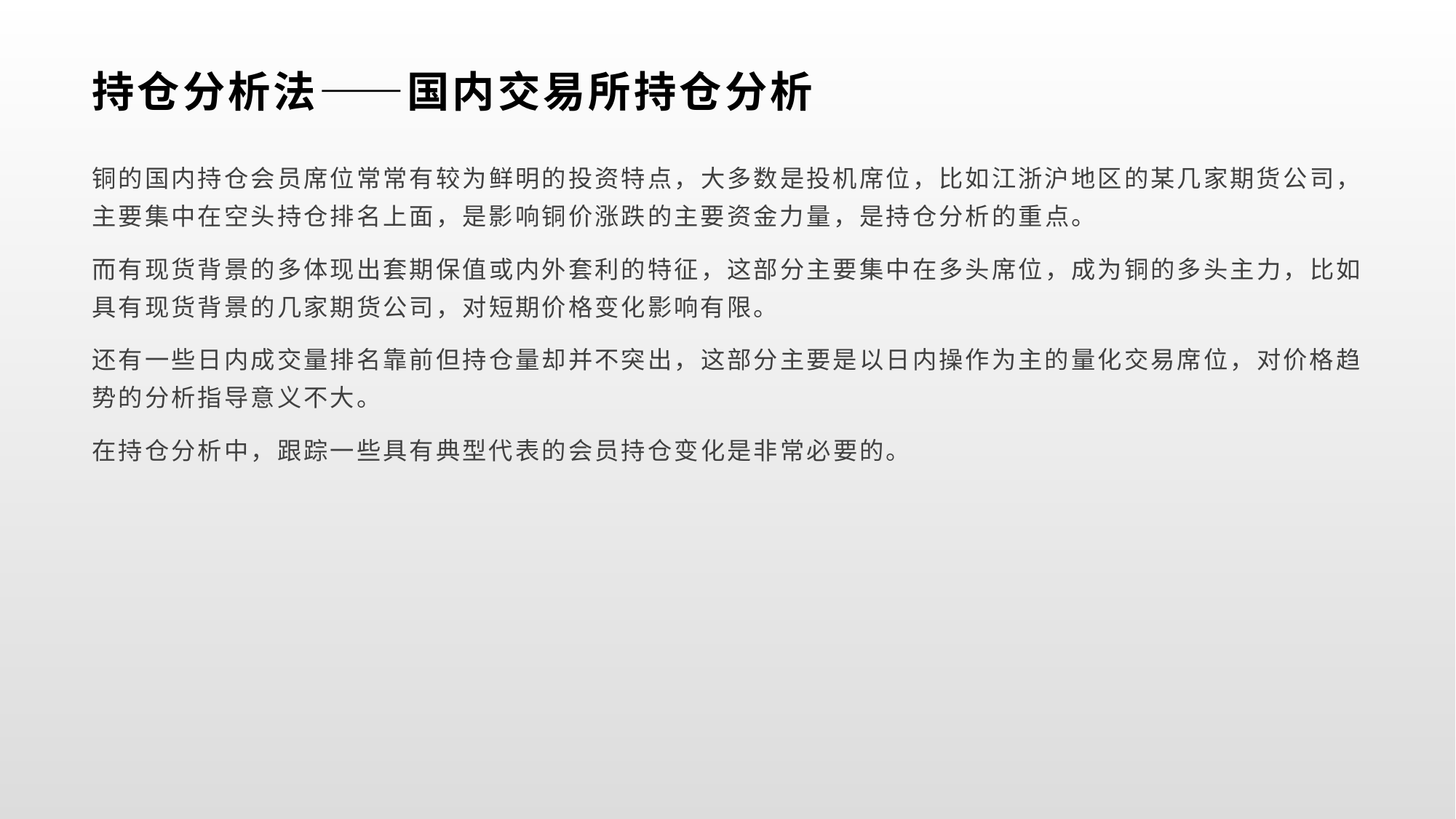

# 持仓分析法——国内交易所持仓分析
铜的国内持仓会员席位常常有较为鲜明的投资特点，大多数是投机席位，比如江浙沪地区的某几家期货公司，主要集中在空头持仓排名上面，是影响铜价涨跌的主要资金力量，是持仓分析的重点。
而有现货背景的多体现出套期保值或内外套利的特征，这部分主要集中在多头席位，成为铜的多头主力，比如具有现货背景的几家期货公司，对短期价格变化影响有限。
还有一些日内成交量排名靠前但持仓量却并不突出，这部分主要是以日内操作为主的量化交易席位，对价格趋势的分析指导意义不大。
在持仓分析中，跟踪一些具有典型代表的会员持仓变化是非常必要的。